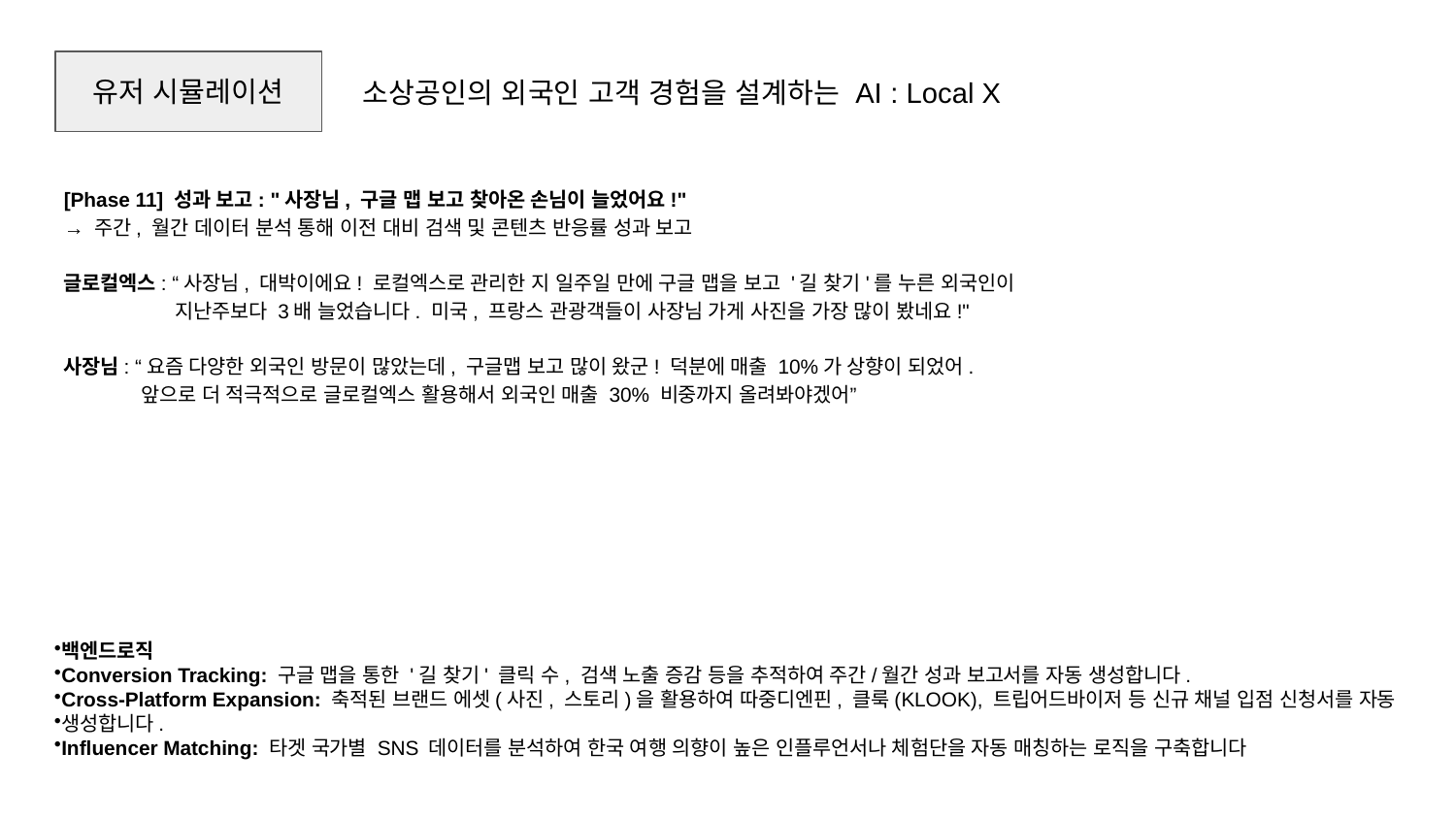

유저 시뮬레이션
소상공인의 외국인 고객 경험을 설계하는 AI : Local X
[Phase 11] 성과 보고: "사장님, 구글 맵 보고 찾아온 손님이 늘었어요!"
→ 주간, 월간 데이터 분석 통해 이전 대비 검색 및 콘텐츠 반응률 성과 보고

글로컬엑스: “사장님, 대박이에요! 로컬엑스로 관리한 지 일주일 만에 구글 맵을 보고 '길 찾기'를 누른 외국인이
                    지난주보다 3배 늘었습니다. 미국, 프랑스 관광객들이 사장님 가게 사진을 가장 많이 봤네요!"

사장님: “요즘 다양한 외국인 방문이 많았는데, 구글맵 보고 많이 왔군! 덕분에 매출 10%가 상향이 되었어.
             앞으로 더 적극적으로 글로컬엑스 활용해서 외국인 매출 30% 비중까지 올려봐야겠어”

백엔드로직
Conversion Tracking: 구글 맵을 통한 '길 찾기' 클릭 수, 검색 노출 증감 등을 추적하여 주간/월간 성과 보고서를 자동 생성합니다.
Cross-Platform Expansion: 축적된 브랜드 에셋(사진, 스토리)을 활용하여 따중디엔핀, 클룩(KLOOK), 트립어드바이저 등 신규 채널 입점 신청서를 자동
생성합니다.
Influencer Matching: 타겟 국가별 SNS 데이터를 분석하여 한국 여행 의향이 높은 인플루언서나 체험단을 자동 매칭하는 로직을 구축합니다